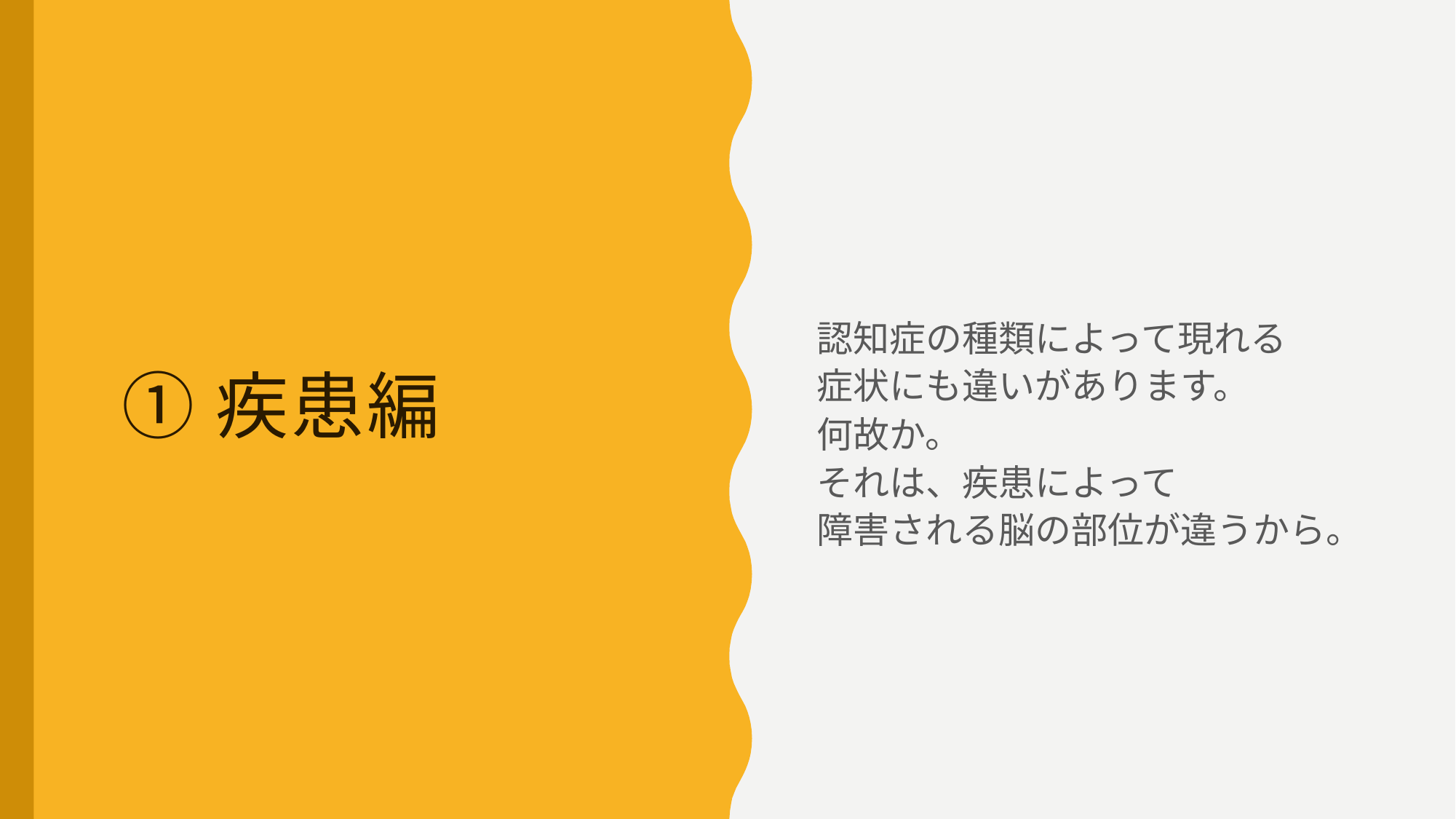

認知症の種類によって現れる　症状にも違いがあります。　　何故か。　　　　　　　　　　それは、疾患によって　　　　障害される脳の部位が違うから。
# ①疾患編